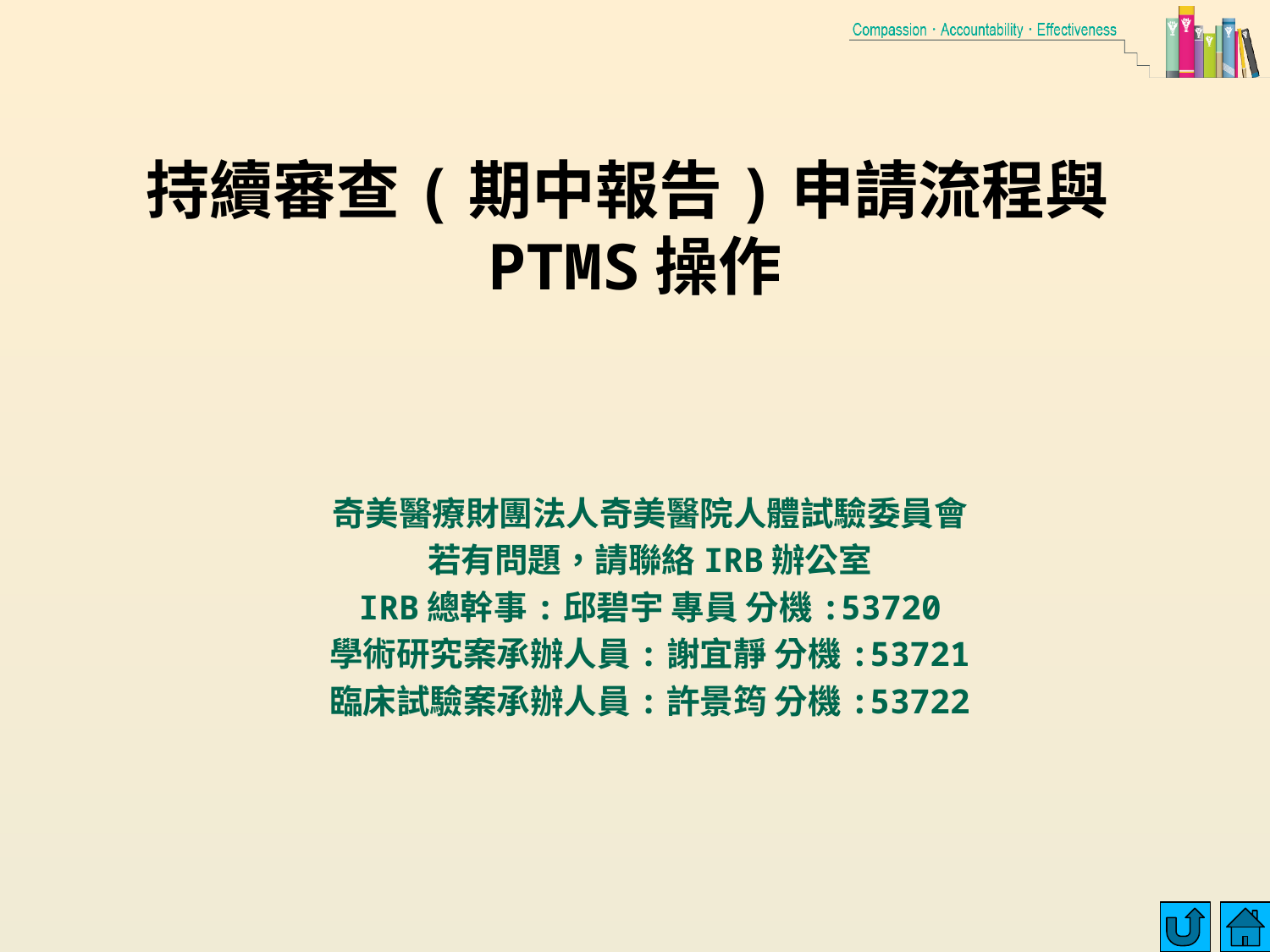

# 持續審查(期中報告)申請流程與PTMS操作
奇美醫療財團法人奇美醫院人體試驗委員會
若有問題，請聯絡IRB辦公室
IRB總幹事:邱碧宇 專員 分機:53720
學術研究案承辦人員:謝宜靜 分機:53721
臨床試驗案承辦人員:許景筠 分機:53722